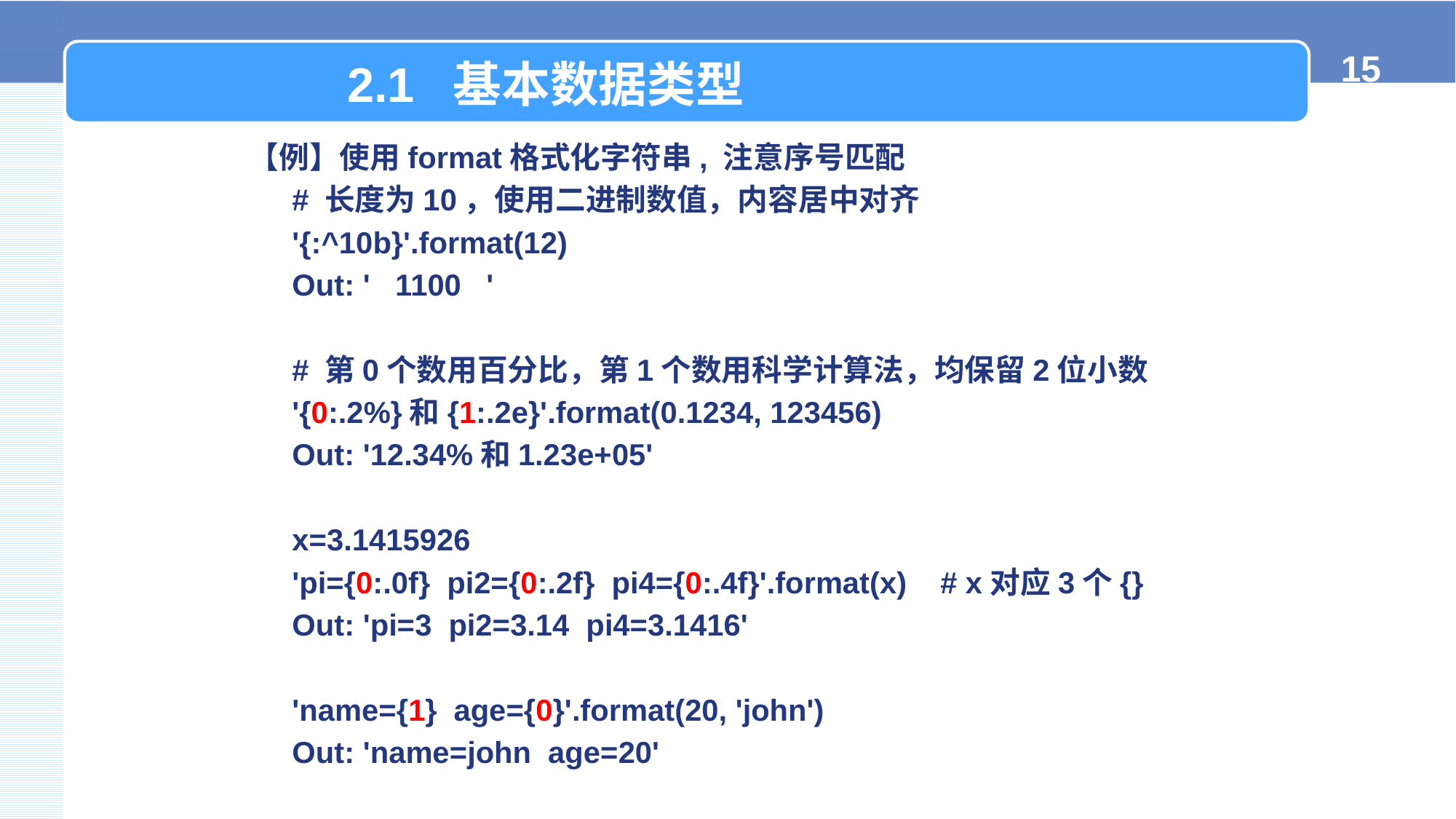

2.1  基本数据类型
【例】使用format格式化字符串, 注意序号匹配
# 长度为10，使用二进制数值，内容居中对齐
'{:^10b}'.format(12)
Out: '   1100   '

# 第0个数用百分比，第1个数用科学计算法，均保留2位小数
'{0:.2%}和{1:.2e}'.format(0.1234, 123456)
Out: '12.34%和1.23e+05'

x=3.1415926
'pi={0:.0f}  pi2={0:.2f}  pi4={0:.4f}'.format(x)    # x对应3个{}
Out: 'pi=3  pi2=3.14  pi4=3.1416'

'name={1}  age={0}'.format(20, 'john')
Out: 'name=john  age=20'